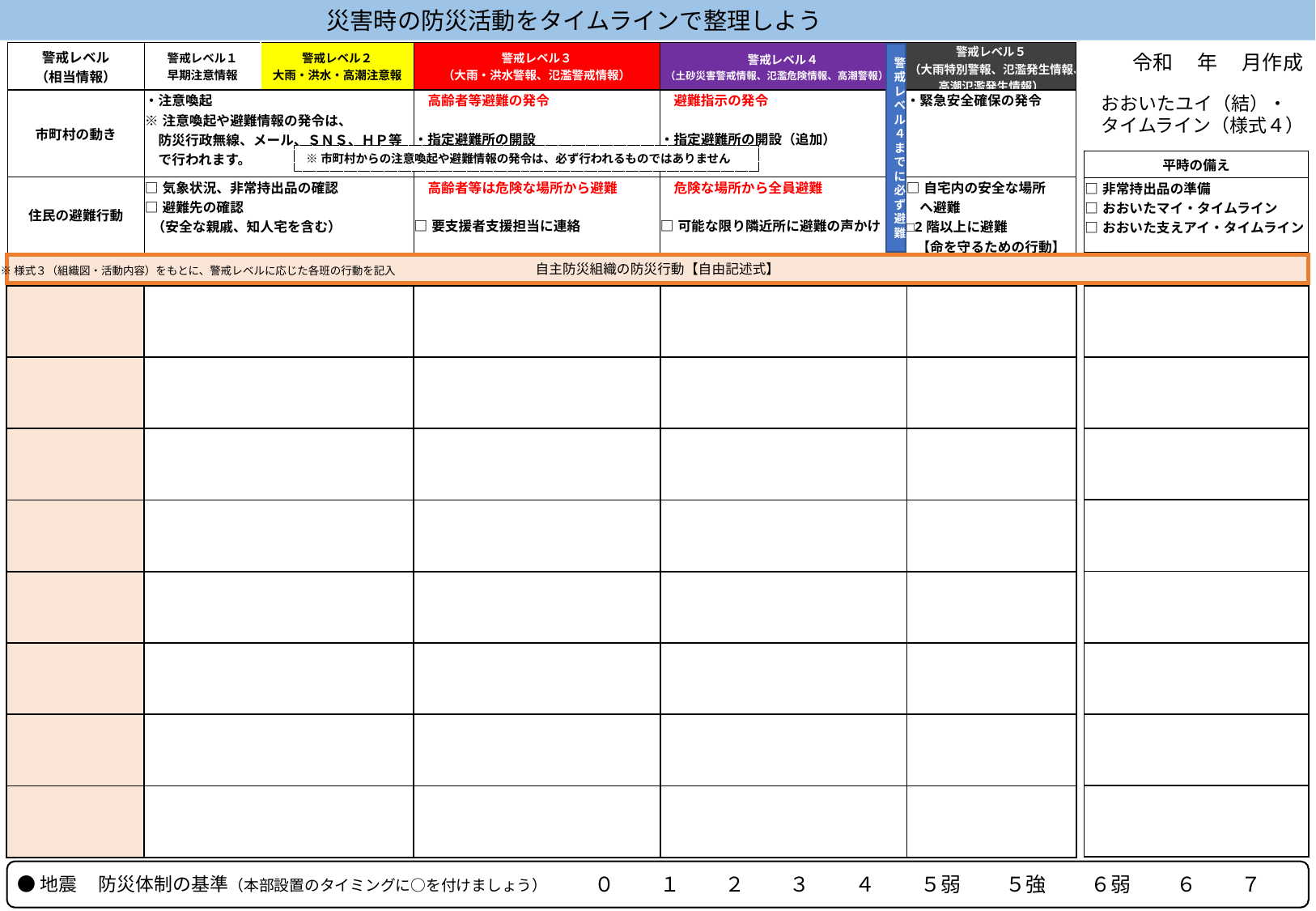

災害時の防災活動をタイムラインで整理しよう
| 警戒レベル （相当情報） | 警戒レベル１ 早期注意情報 | 警戒レベル２ 大雨・洪水・高潮注意報 | 警戒レベル３ （大雨・洪水警報、氾濫警戒情報） | 警戒レベル４ （土砂災害警戒情報、氾濫危険情報、高潮警報） | 警戒レベル５ （大雨特別警報、氾濫発生情報、 高潮氾濫発生情報） |
| --- | --- | --- | --- | --- | --- |
| 市町村の動き | ・注意喚起 ※注意喚起や避難情報の発令は、 　防災行政無線、メール、ＳＮＳ、ＨＰ等 　で行われます。 |  | 高齢者等避難の発令 ・指定避難所の開設 | 避難指示の発令 ・指定避難所の開設（追加） | ・緊急安全確保の発令 |
| 住民の避難行動 | □気象状況、非常持出品の確認 □避難先の確認 （安全な親戚、知人宅を含む） |  | 高齢者等は危険な場所から避難 □要支援者支援担当に連絡 | 危険な場所から全員避難 □可能な限り隣近所に避難の声かけ | □自宅内の安全な場所 　へ避難 □2階以上に避難 【命を守るための行動】 |
警戒レベル４までに必ず避難
令和　 年 　月作成
おおいたユイ（結）・
タイムライン（様式４）
※市町村からの注意喚起や避難情報の発令は、必ず行われるものではありません
| 平時の備え |
| --- |
| □非常持出品の準備 □おおいたマイ・タイムライン □おおいた支えアイ・タイムライン |
自主防災組織の防災行動【自由記述式】
※様式３（組織図・活動内容）をもとに、警戒レベルに応じた各班の行動を記入
|  |  |  |  |  |
| --- | --- | --- | --- | --- |
|  |  |  |  |  |
|  |  |  |  |  |
|  |  |  |  |  |
|  |  |  |  |  |
|  |  |  |  |  |
|  |  |  |  |  |
|  |  |  |  |  |
|  |
| --- |
|  |
|  |
|  |
|  |
|  |
|  |
|  |

０　 　１　 　２　 　３ 　　４　 　５弱　　 ５強　 　６弱　 　６　 　７
防災体制の基準（本部設置のタイミングに○を付けましょう）
●地震